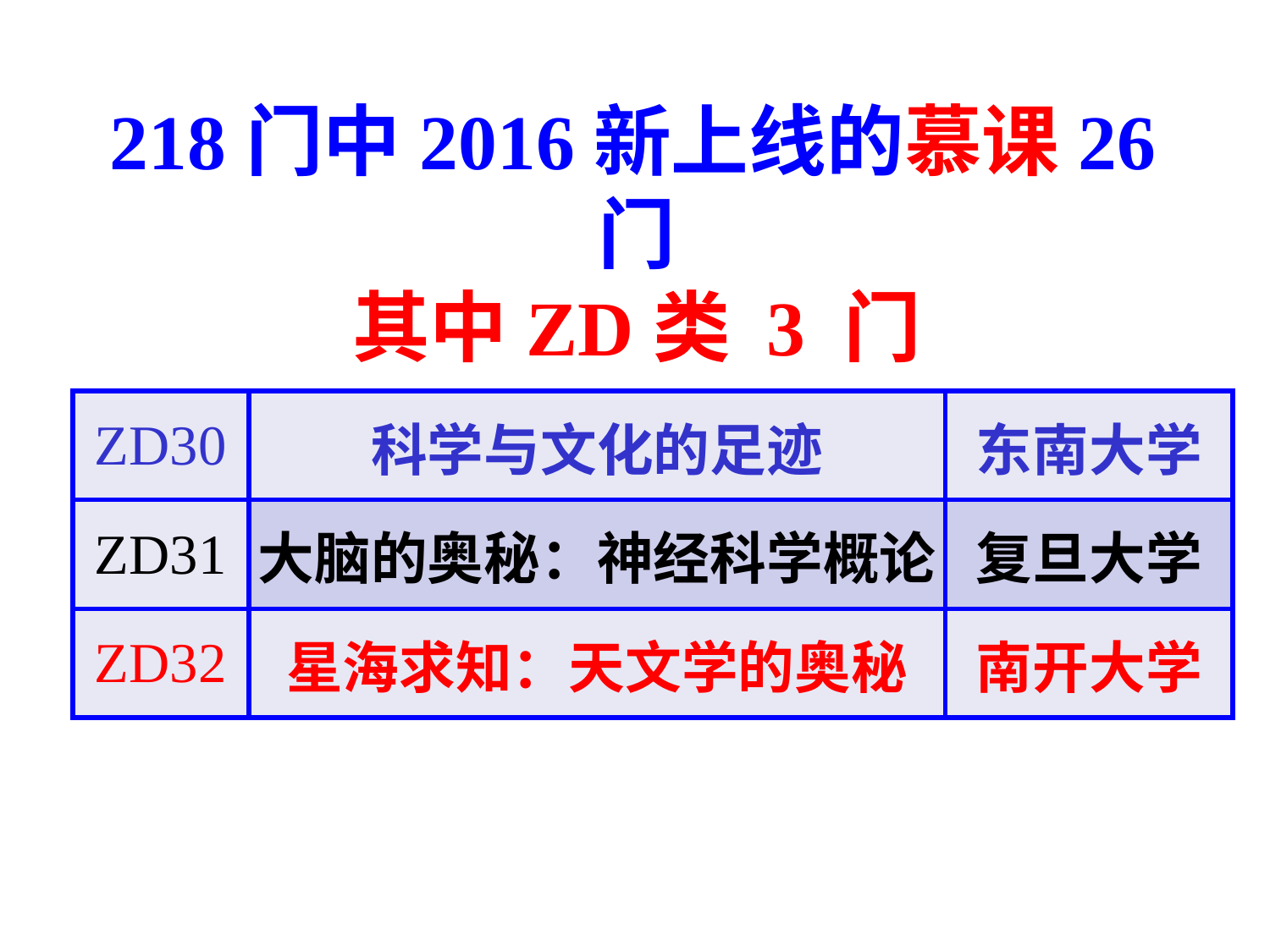

# 218门中2016新上线的慕课26门 其中ZD类 3 门
| ZD30 | 科学与文化的足迹 | 东南大学 |
| --- | --- | --- |
| ZD31 | 大脑的奥秘：神经科学概论 | 复旦大学 |
| ZD32 | 星海求知：天文学的奥秘 | 南开大学 |